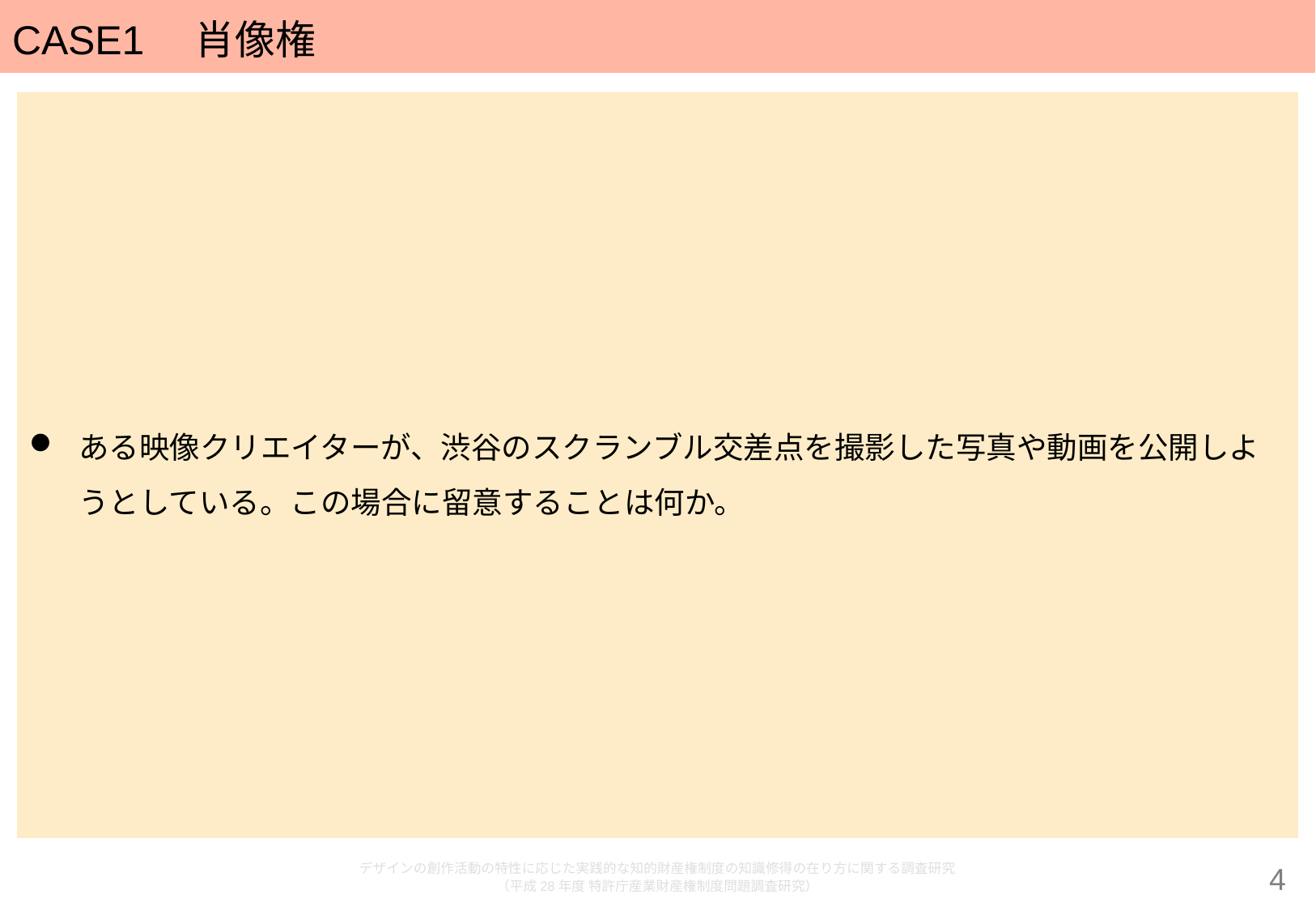

# CASE1　肖像権
ある映像クリエイターが、渋谷のスクランブル交差点を撮影した写真や動画を公開しようとしている。この場合に留意することは何か。
デザインの創作活動の特性に応じた実践的な知的財産権制度の知識修得の在り方に関する調査研究
（平成28年度 特許庁産業財産権制度問題調査研究）
4